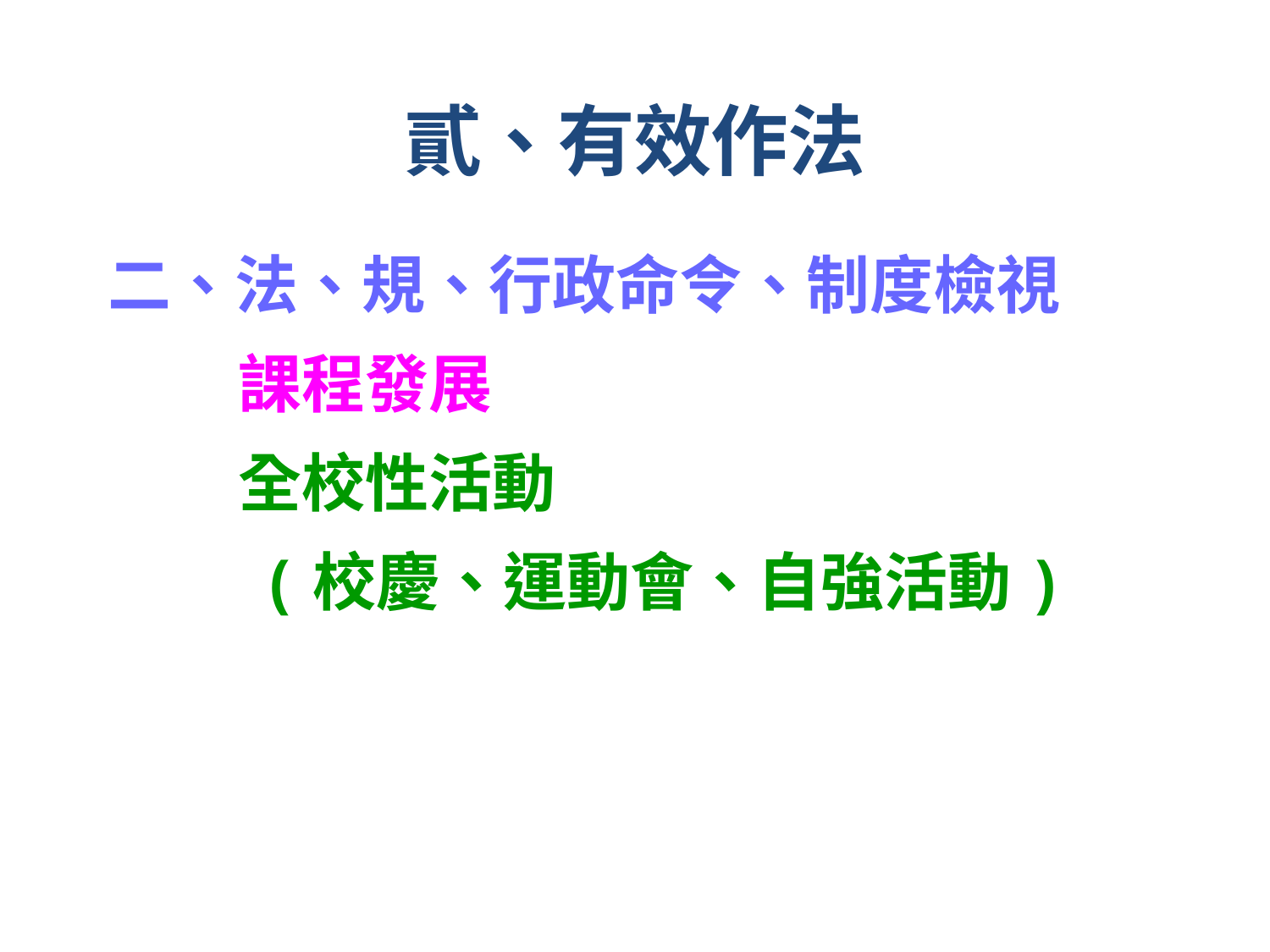

# 貳、有效作法
二、法、規、行政命令、制度檢視
        課程發展
        全校性活動
    (校慶、運動會、自強活動)